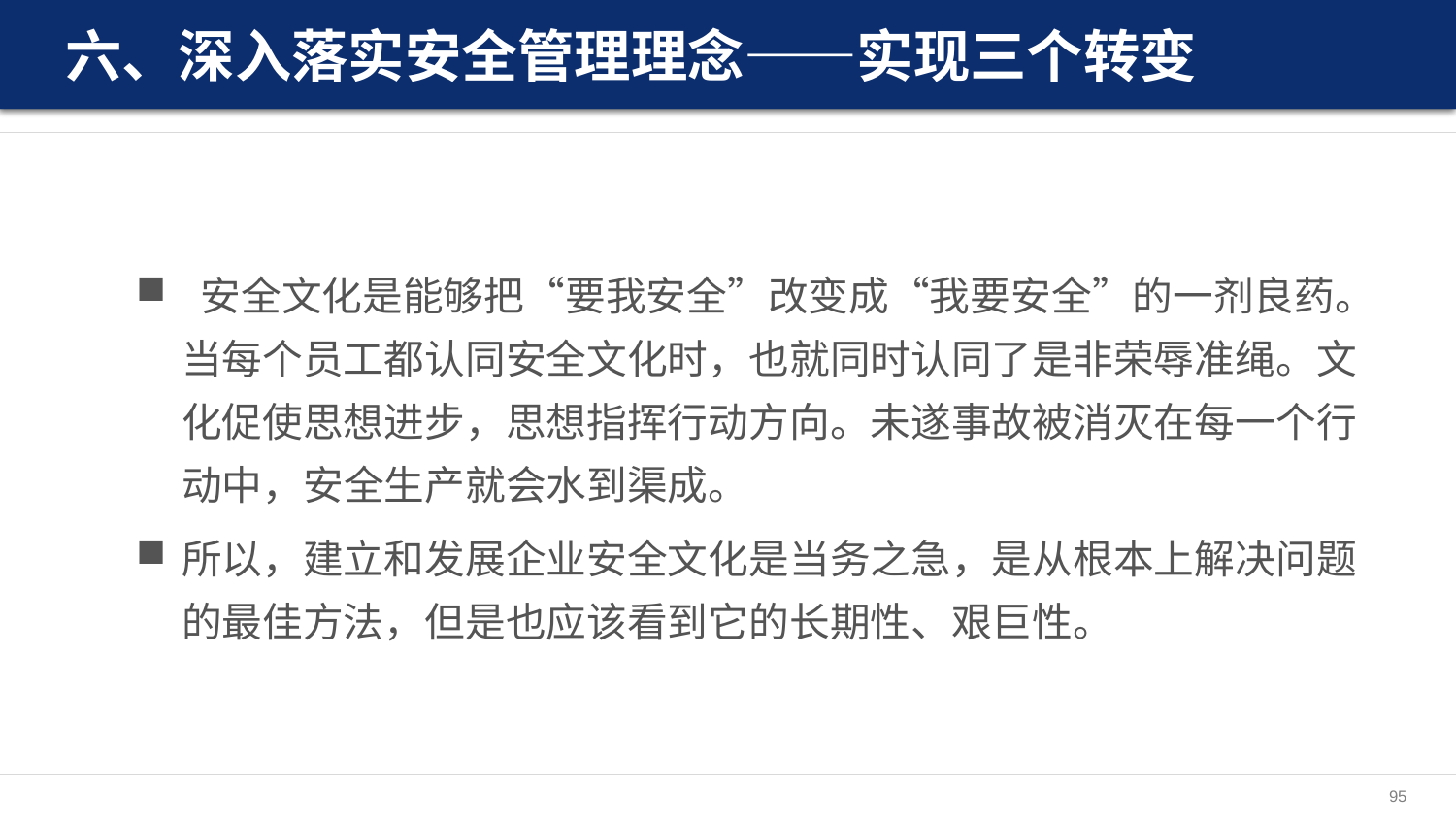

六、深入落实安全管理理念——实现三个转变
 安全文化是能够把“要我安全”改变成“我要安全”的一剂良药。当每个员工都认同安全文化时，也就同时认同了是非荣辱准绳。文化促使思想进步，思想指挥行动方向。未遂事故被消灭在每一个行动中，安全生产就会水到渠成。
所以，建立和发展企业安全文化是当务之急，是从根本上解决问题的最佳方法，但是也应该看到它的长期性、艰巨性。
95